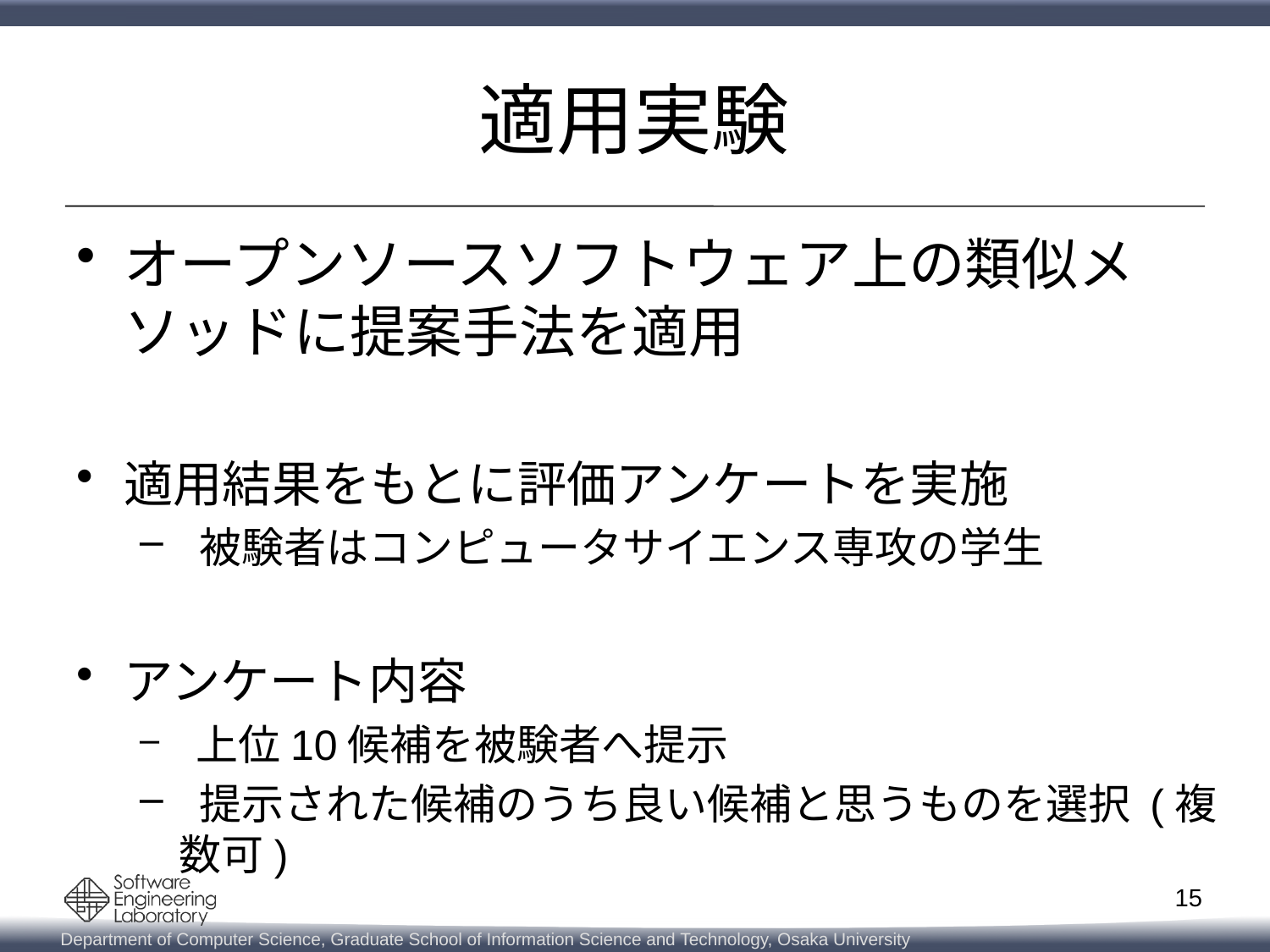

# 適用実験
オープンソースソフトウェア上の類似メソッドに提案手法を適用

適用結果をもとに評価アンケートを実施
 被験者はコンピュータサイエンス専攻の学生

アンケート内容
 上位10候補を被験者へ提示
 提示された候補のうち良い候補と思うものを選択 (複数可)
15